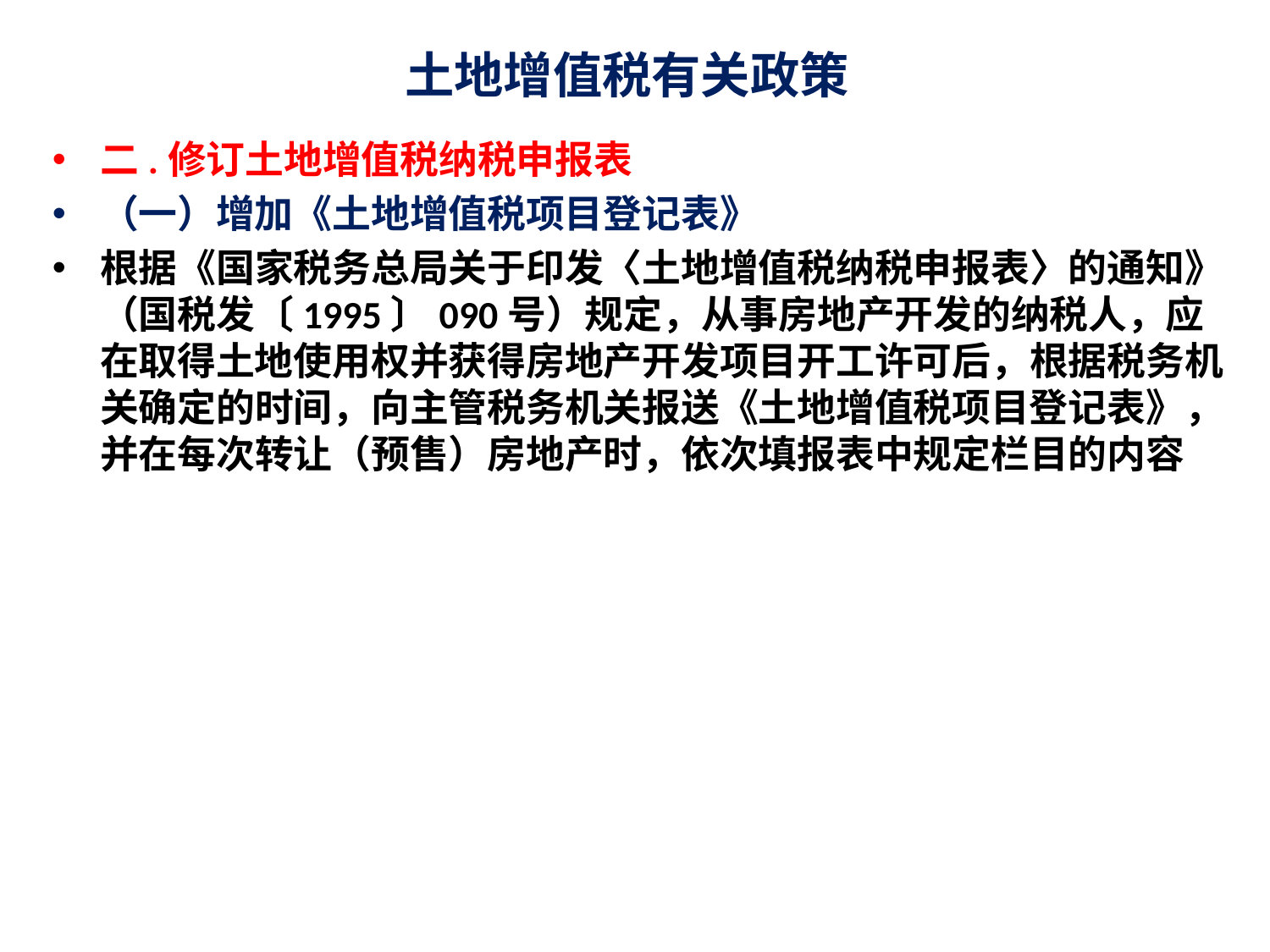

# 土地增值税有关政策
二.修订土地增值税纳税申报表
（一）增加《土地增值税项目登记表》
根据《国家税务总局关于印发〈土地增值税纳税申报表〉的通知》（国税发〔1995〕090号）规定，从事房地产开发的纳税人，应在取得土地使用权并获得房地产开发项目开工许可后，根据税务机关确定的时间，向主管税务机关报送《土地增值税项目登记表》，并在每次转让（预售）房地产时，依次填报表中规定栏目的内容